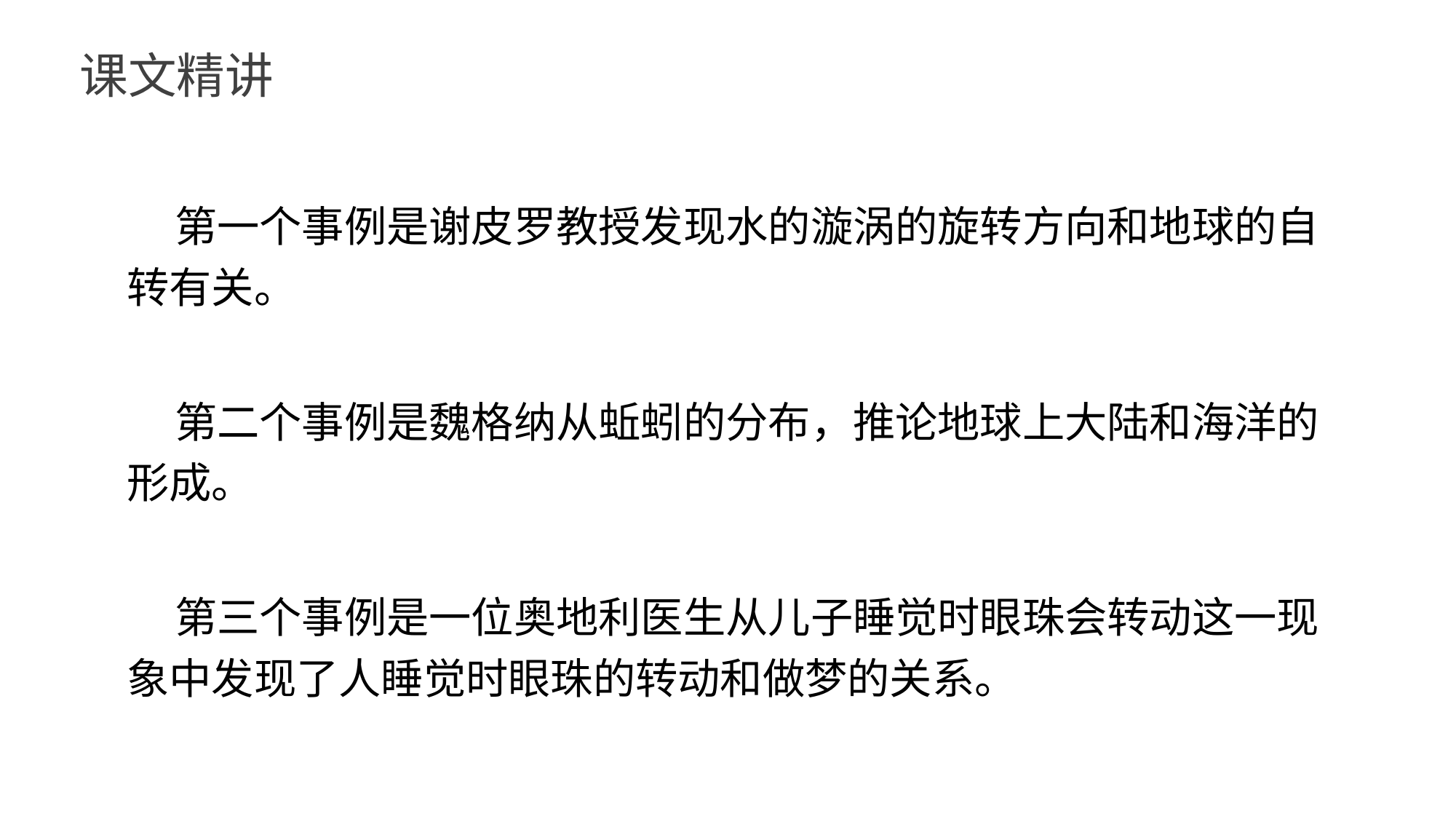

课文精讲
    第一个事例是谢皮罗教授发现水的漩涡的旋转方向和地球的自转有关。
    第二个事例是魏格纳从蚯蚓的分布，推论地球上大陆和海洋的形成。
    第三个事例是一位奥地利医生从儿子睡觉时眼珠会转动这一现象中发现了人睡觉时眼珠的转动和做梦的关系。